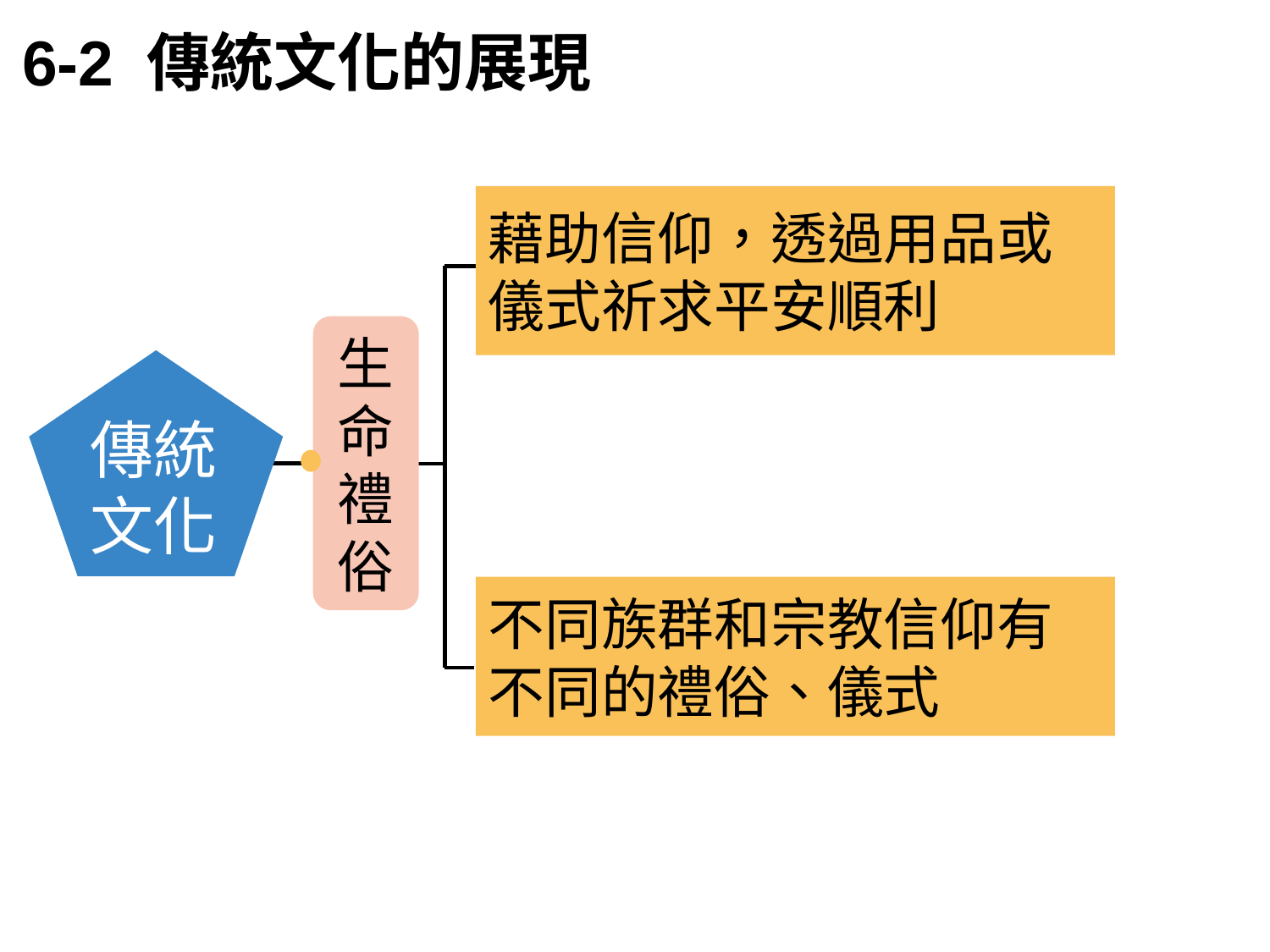

6-2 傳統文化的展現
藉助信仰，透過用品或儀式祈求平安順利
生命禮俗
傳統文化

不同族群和宗教信仰有不同的禮俗、儀式